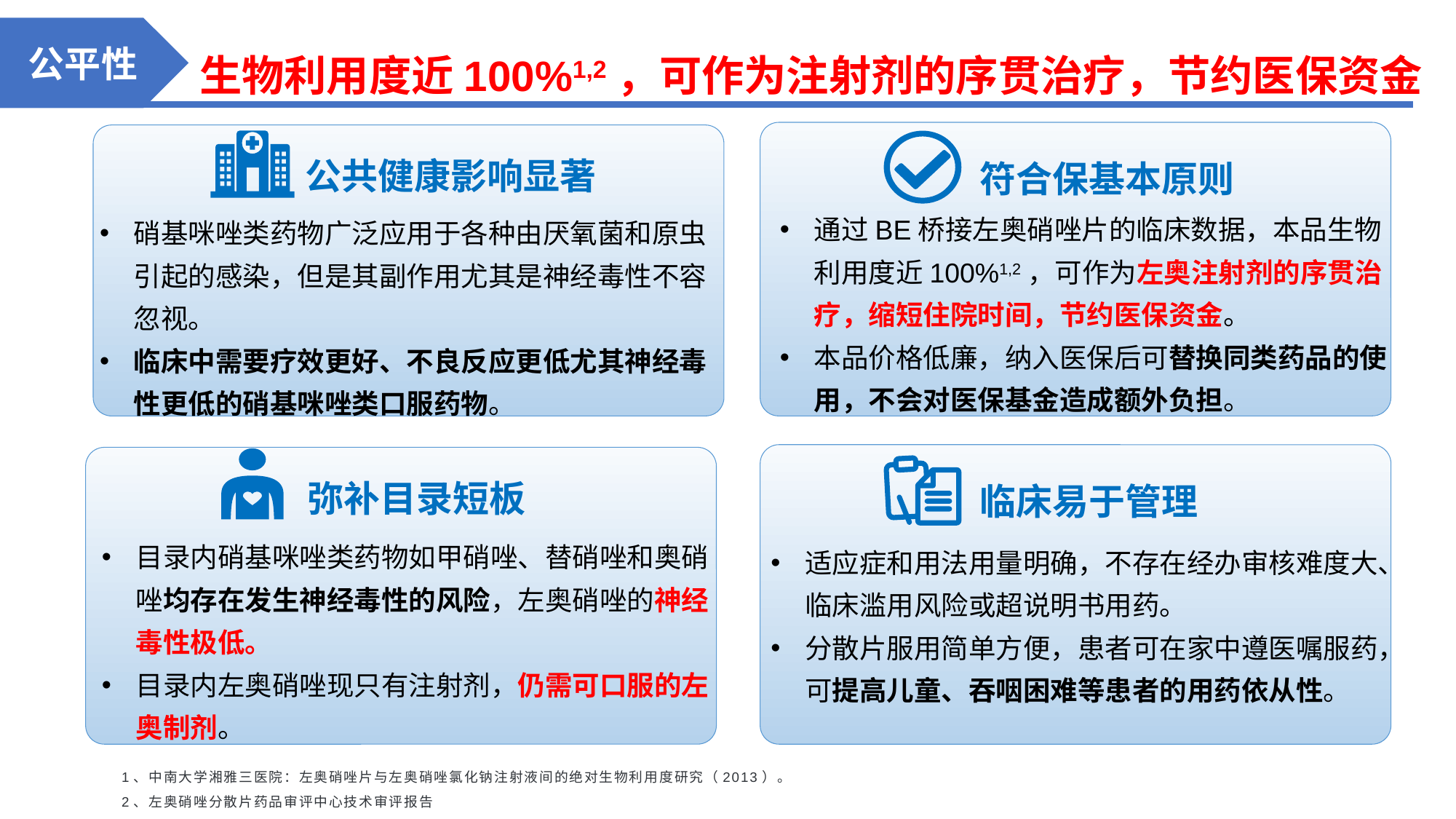

公平性
生物利用度近100%1,2，可作为注射剂的序贯治疗，节约医保资金

符合保基本原则

通过BE桥接左奥硝唑片的临床数据，本品生物利用度近100%1,2，可作为左奥注射剂的序贯治疗，缩短住院时间，节约医保资金。
本品价格低廉，纳入医保后可替换同类药品的使用，不会对医保基金造成额外负担。

公共健康影响显著

硝基咪唑类药物广泛应用于各种由厌氧菌和原虫引起的感染，但是其副作用尤其是神经毒性不容忽视。
临床中需要疗效更好、不良反应更低尤其神经毒性更低的硝基咪唑类口服药物。

临床易于管理

适应症和用法用量明确，不存在经办审核难度大、临床滥用风险或超说明书用药。
分散片服用简单方便，患者可在家中遵医嘱服药，可提高儿童、吞咽困难等患者的用药依从性。

弥补目录短板
目录内硝基咪唑类药物如甲硝唑、替硝唑和奥硝唑均存在发生神经毒性的风险，左奥硝唑的神经毒性极低。
目录内左奥硝唑现只有注射剂，仍需可口服的左奥制剂。
1、中南大学湘雅三医院：左奥硝唑片与左奥硝唑氯化钠注射液间的绝对生物利用度研究（2013）。
2、左奥硝唑分散片药品审评中心技术审评报告